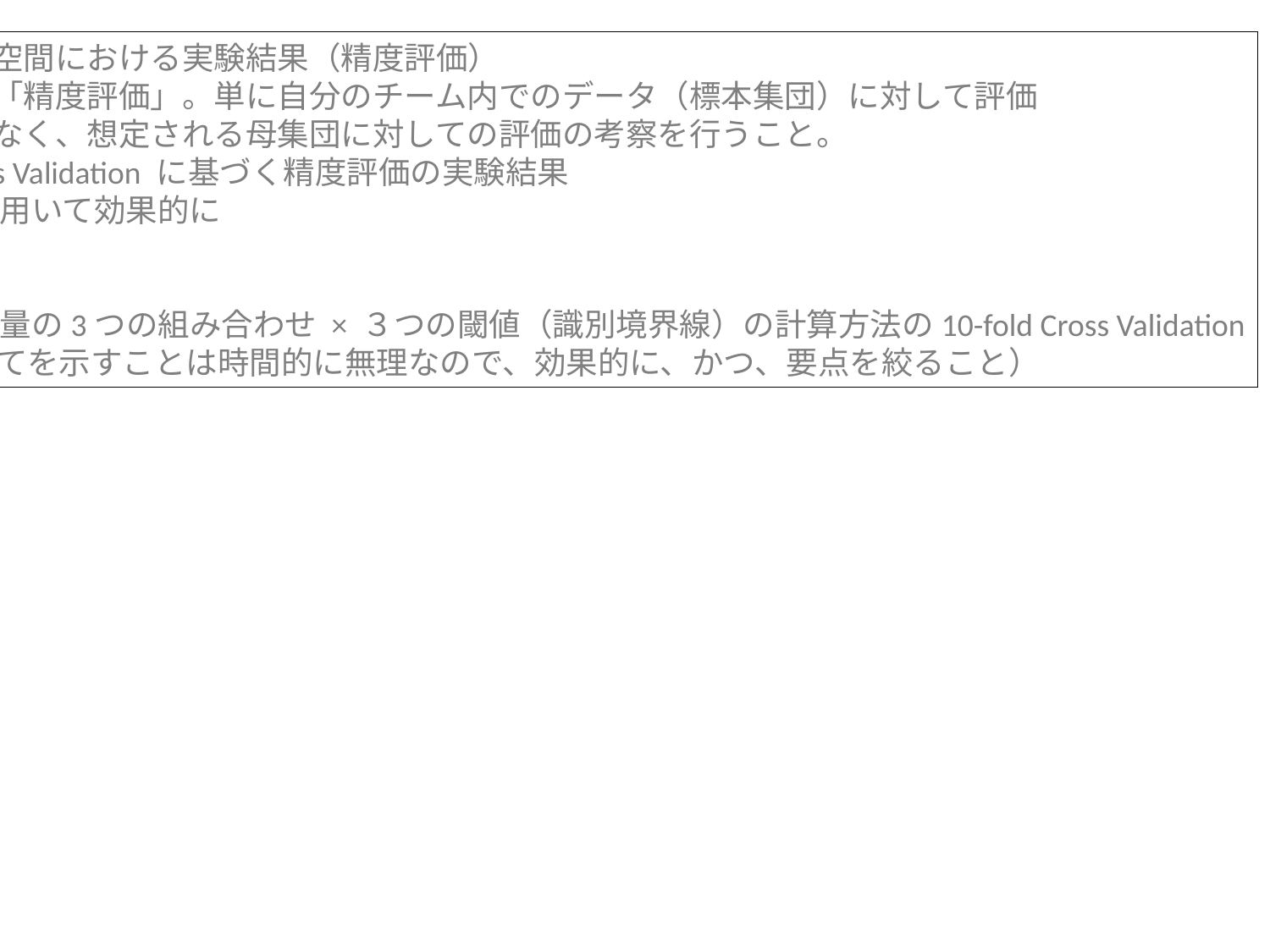

２次元特徴空間における実験結果（精度評価）
誤認識率の「精度評価」。単に自分のチーム内でのデータ（標本集団）に対して評価
するのではなく、想定される母集団に対しての評価の考察を行うこと。
Cross Validation に基づく精度評価の実験結果
表を用いて効果的に
考察

特徴量の3つの組み合わせ × ３つの閾値（識別境界線）の計算方法の10-fold Cross Validation
    （全てを示すことは時間的に無理なので、効果的に、かつ、要点を絞ること）